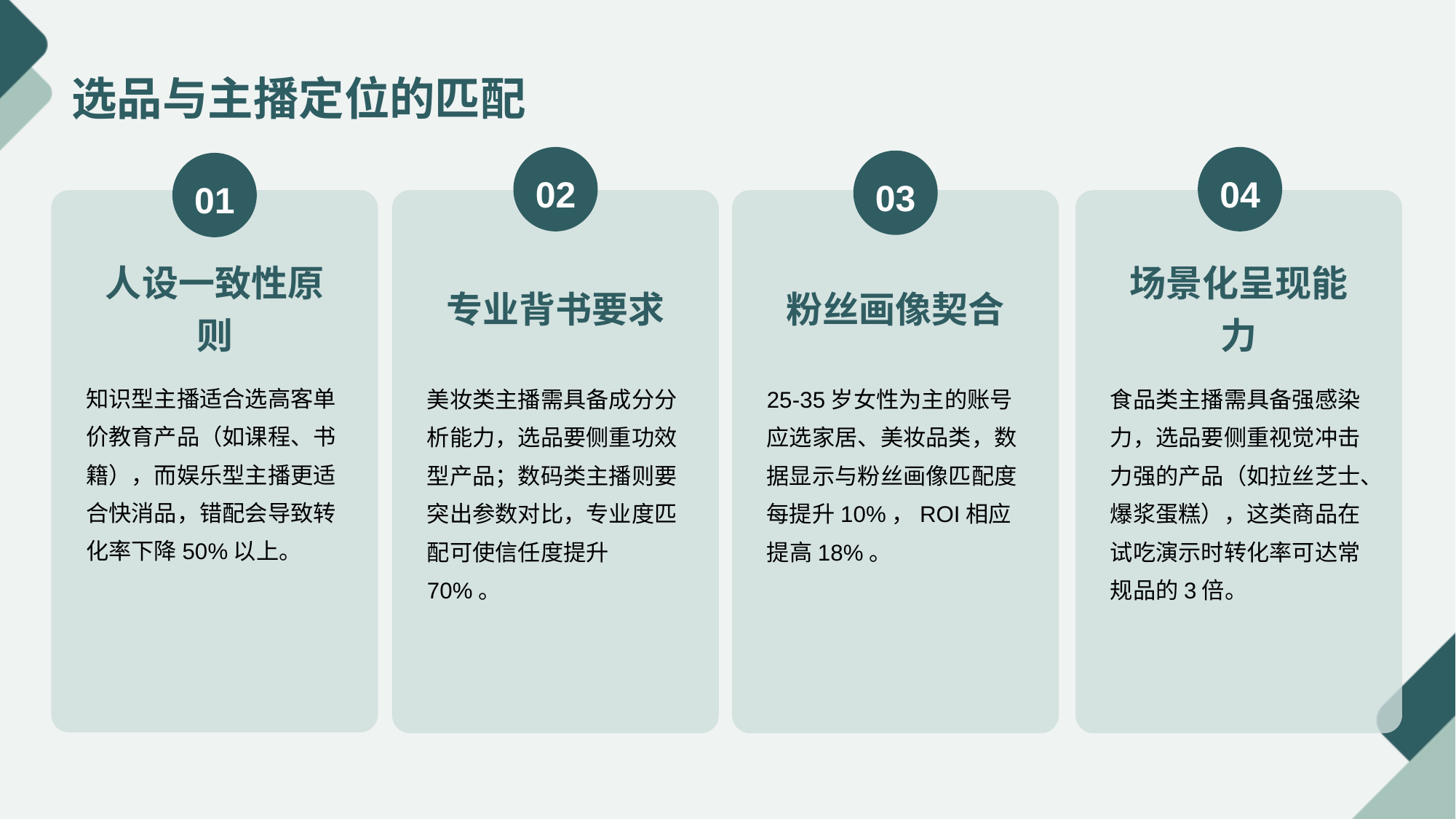

选品与主播定位的匹配
02

04

03

01

专业背书要求
粉丝画像契合
场景化呈现能力
人设一致性原则
知识型主播适合选高客单价教育产品（如课程、书籍），而娱乐型主播更适合快消品，错配会导致转化率下降50%以上。
美妆类主播需具备成分分析能力，选品要侧重功效型产品；数码类主播则要突出参数对比，专业度匹配可使信任度提升70%。
25-35岁女性为主的账号应选家居、美妆品类，数据显示与粉丝画像匹配度每提升10%，ROI相应提高18%。
食品类主播需具备强感染力，选品要侧重视觉冲击力强的产品（如拉丝芝士、爆浆蛋糕），这类商品在试吃演示时转化率可达常规品的3倍。